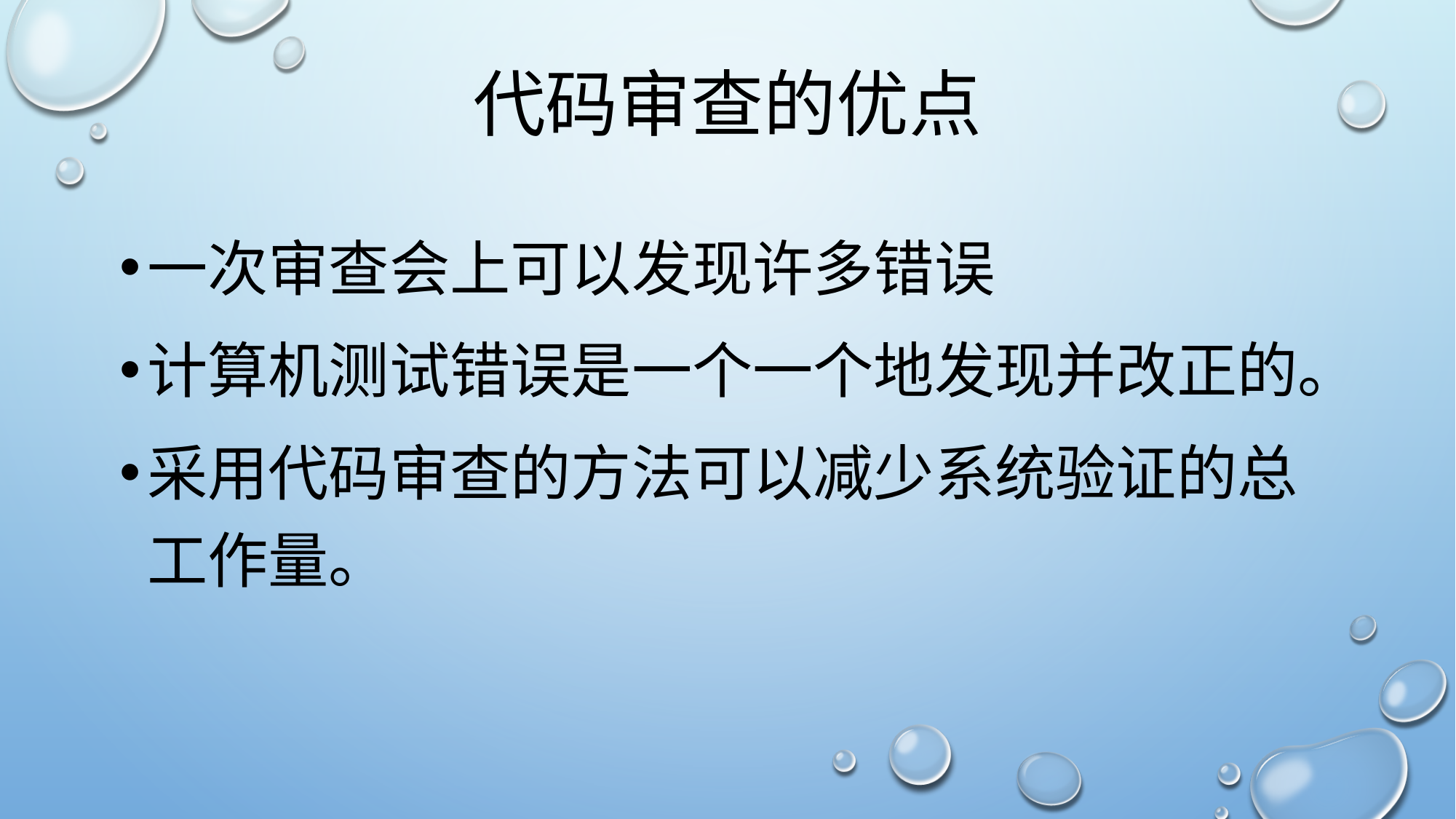

# 代码审查的优点
一次审查会上可以发现许多错误
计算机测试错误是一个一个地发现并改正的。
采用代码审查的方法可以减少系统验证的总工作量。